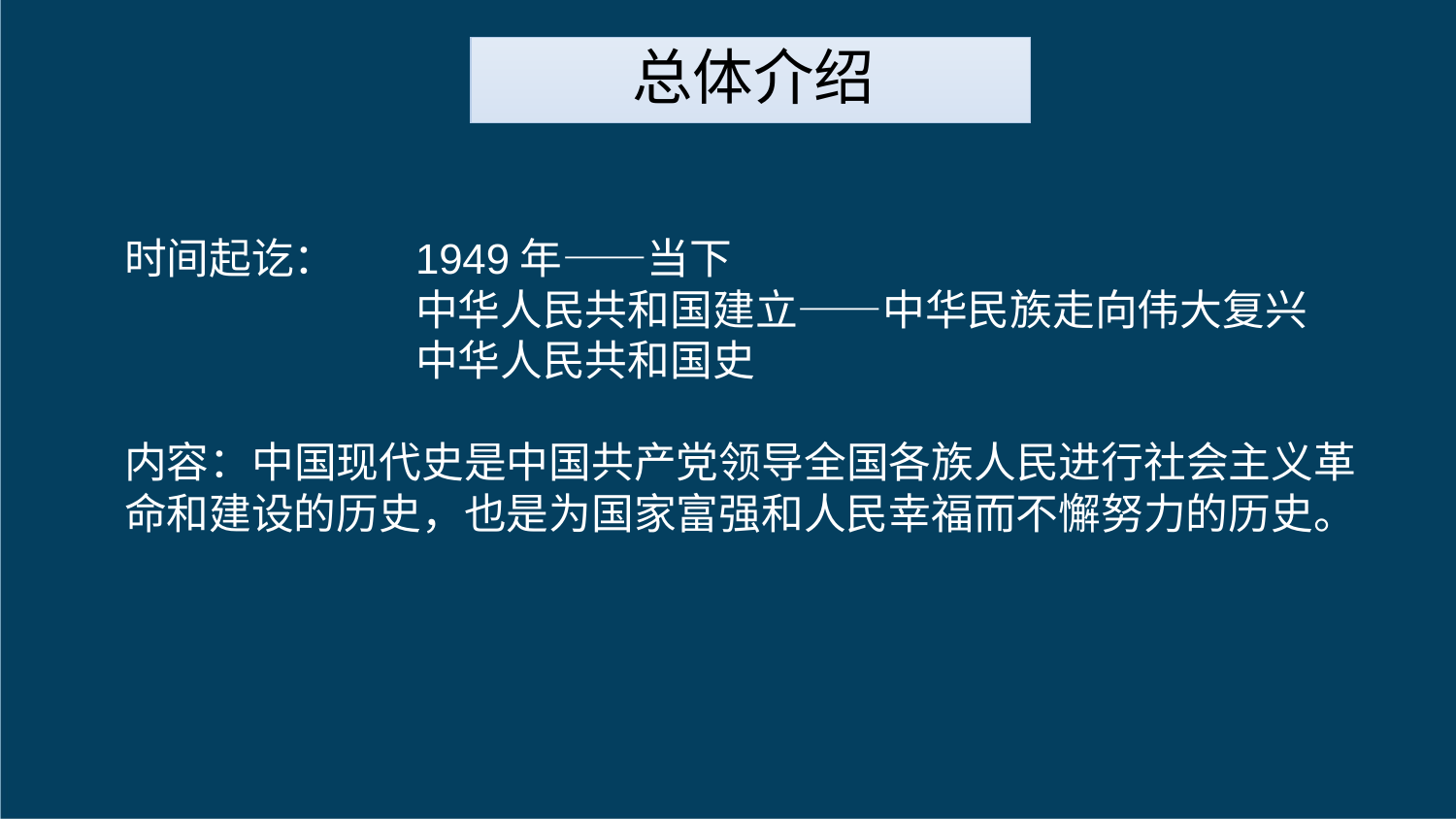

总体介绍
时间起讫：	1949年——当下
		中华人民共和国建立——中华民族走向伟大复兴
		中华人民共和国史

内容：中国现代史是中国共产党领导全国各族人民进行社会主义革命和建设的历史，也是为国家富强和人民幸福而不懈努力的历史。